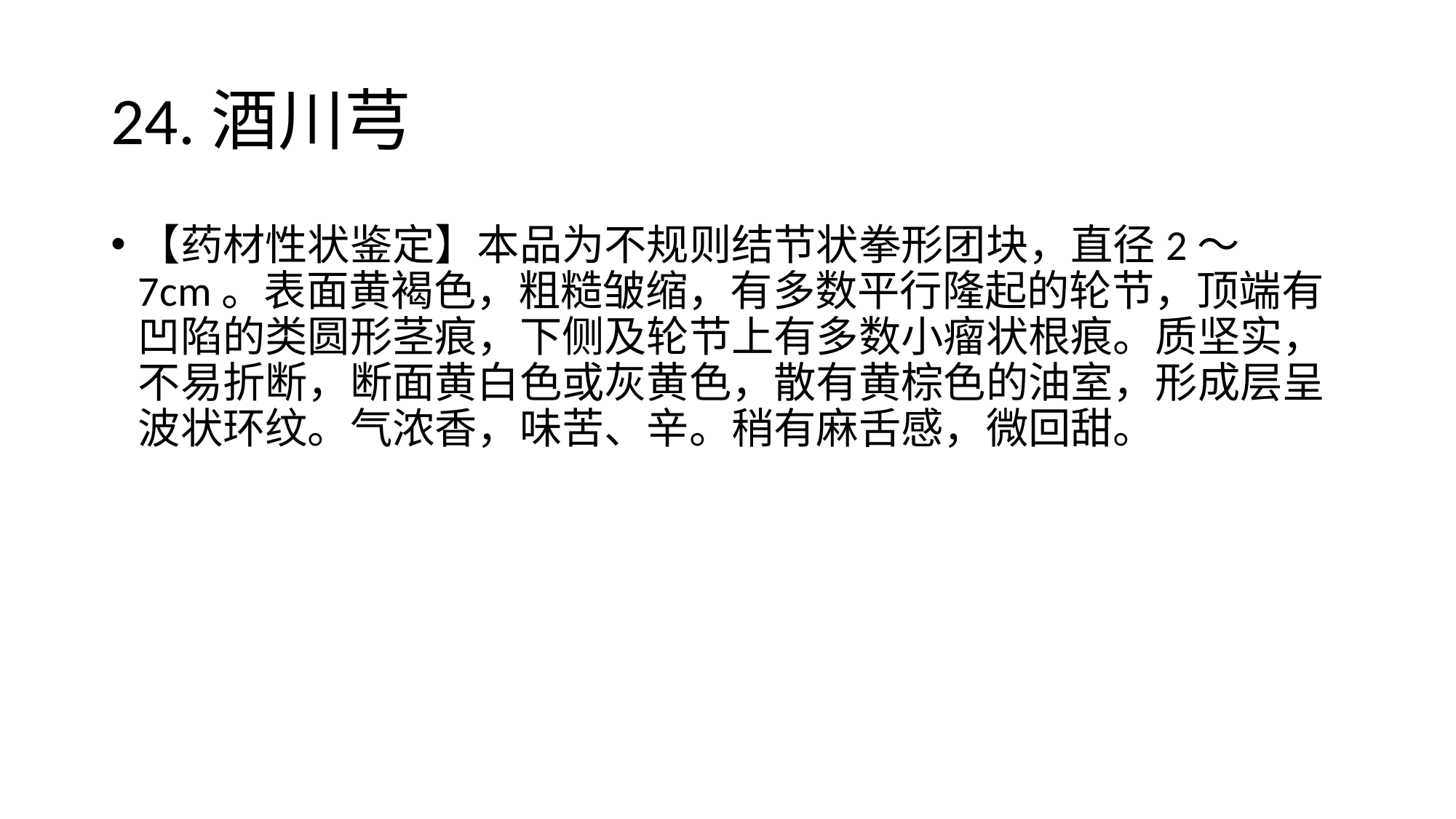

# 24.酒川芎
【药材性状鉴定】本品为不规则结节状拳形团块，直径2～7cm。表面黄褐色，粗糙皱缩，有多数平行隆起的轮节，顶端有凹陷的类圆形茎痕，下侧及轮节上有多数小瘤状根痕。质坚实，不易折断，断面黄白色或灰黄色，散有黄棕色的油室，形成层呈波状环纹。气浓香，味苦、辛。稍有麻舌感，微回甜。